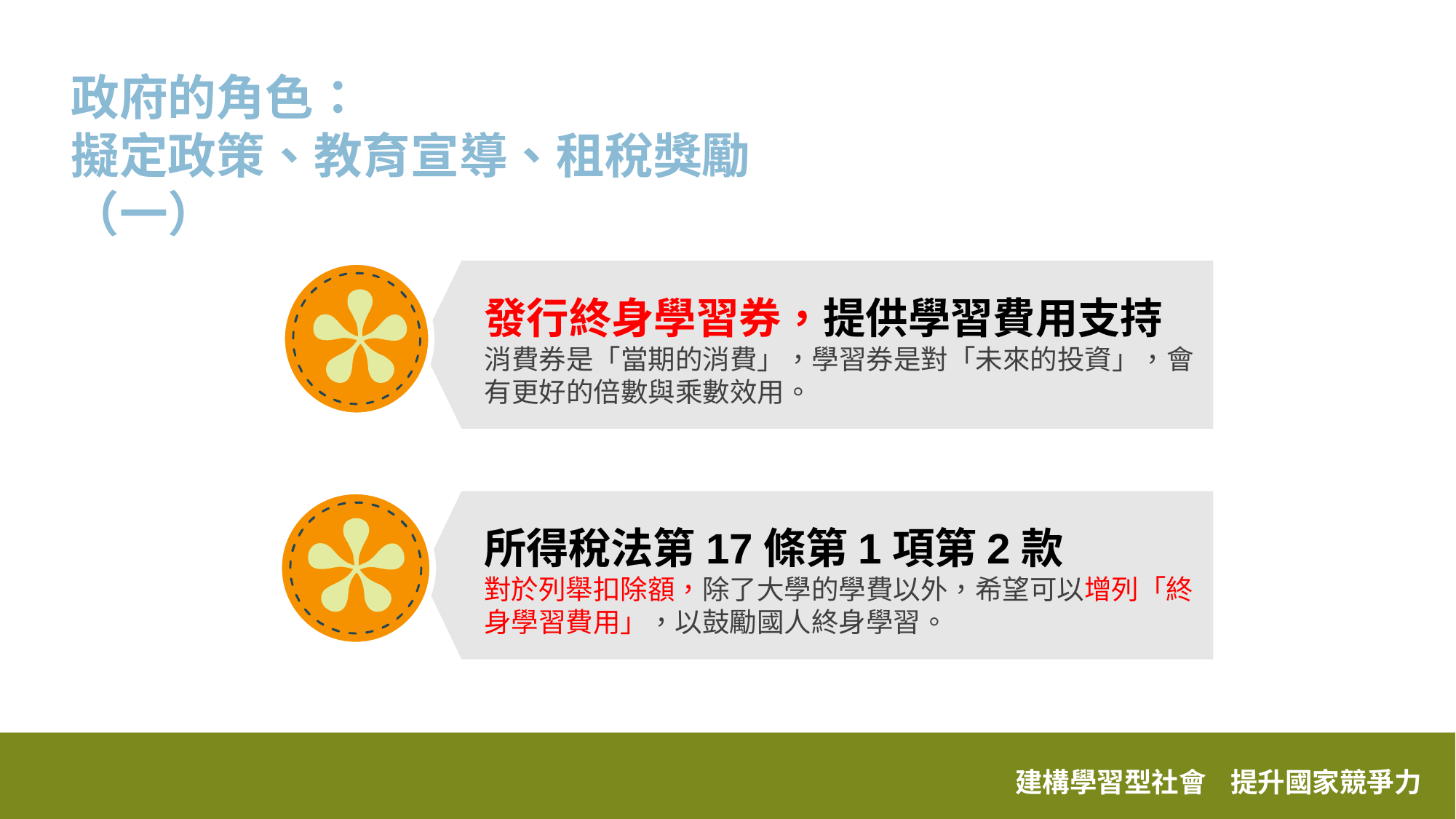

政府的角色：
擬定政策、教育宣導、租稅獎勵（一）

發行終身學習券，提供學習費用支持
消費券是「當期的消費」，學習券是對「未來的投資」，會有更好的倍數與乘數效用。

所得稅法第17條第1項第2款
對於列舉扣除額，除了大學的學費以外，希望可以增列「終身學習費用」，以鼓勵國人終身學習。

建構學習型社會    提升國家競爭力